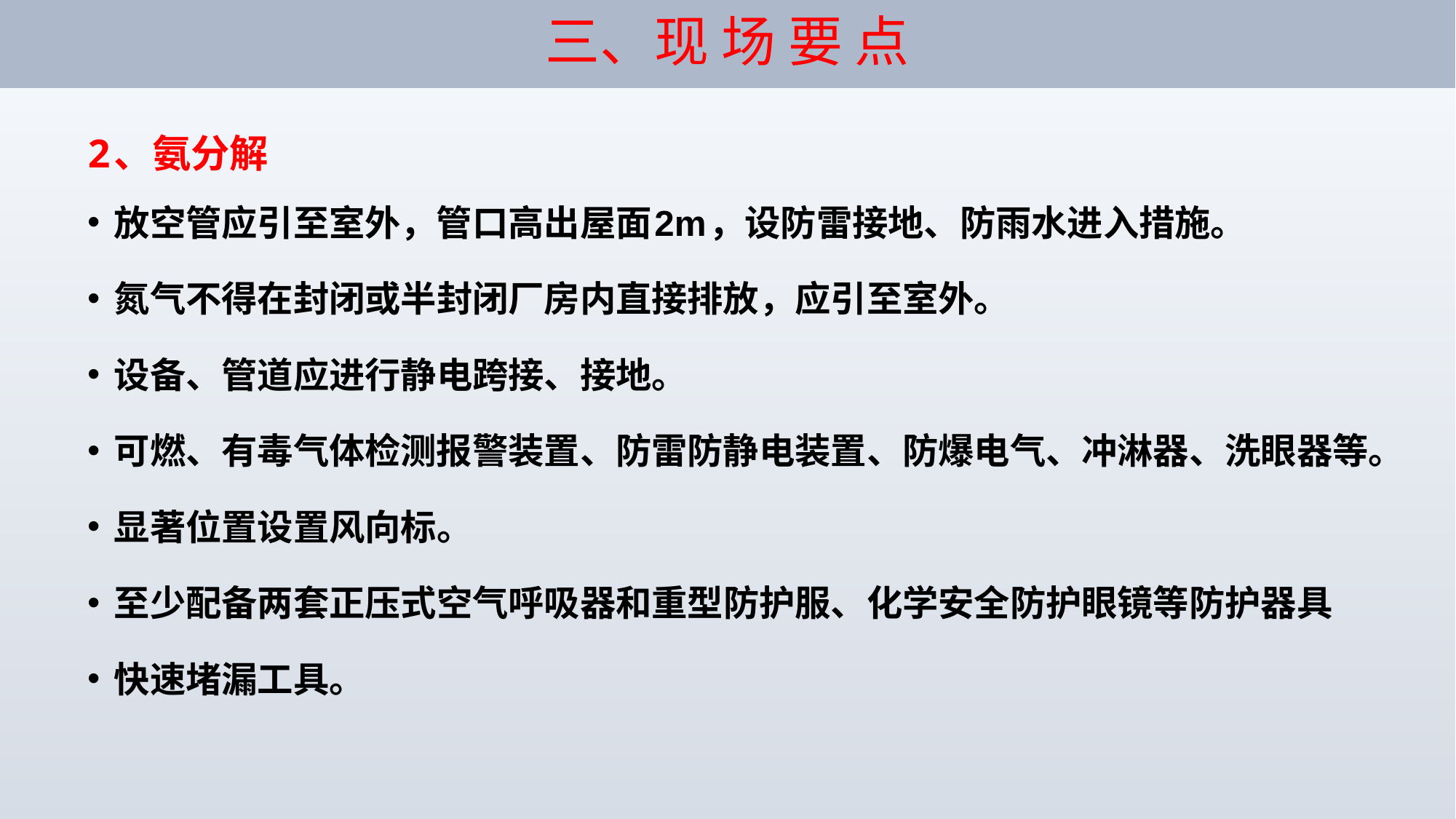

# 三、现 场 要 点
2、氨分解
放空管应引至室外，管口高出屋面2m，设防雷接地、防雨水进入措施。
氮气不得在封闭或半封闭厂房内直接排放，应引至室外。
设备、管道应进行静电跨接、接地。
可燃、有毒气体检测报警装置、防雷防静电装置、防爆电气、冲淋器、洗眼器等。
显著位置设置风向标。
至少配备两套正压式空气呼吸器和重型防护服、化学安全防护眼镜等防护器具
快速堵漏工具。